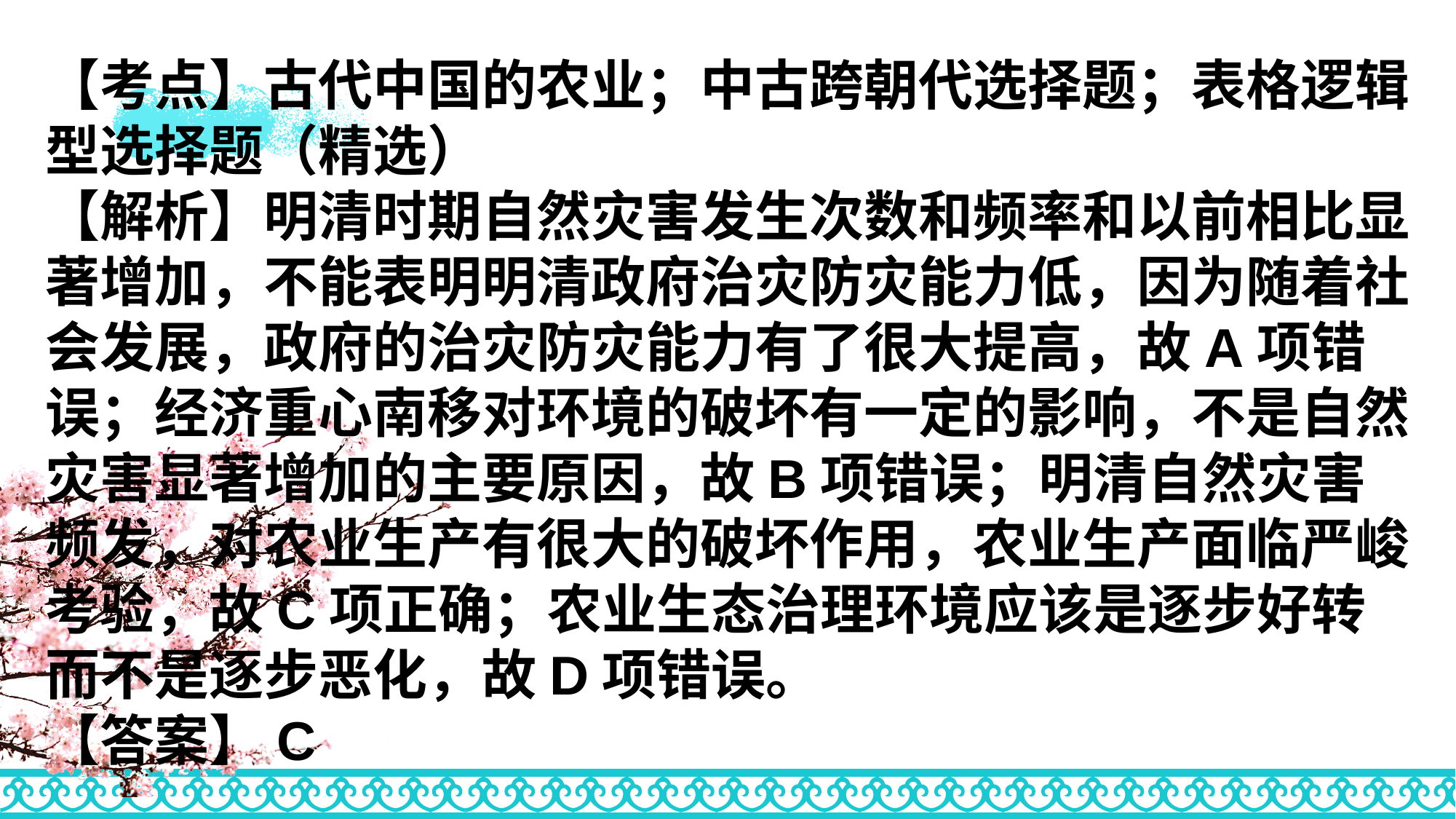

【考点】古代中国的农业；中古跨朝代选择题；表格逻辑型选择题（精选）
【解析】明清时期自然灾害发生次数和频率和以前相比显著增加，不能表明明清政府治灾防灾能力低，因为随着社会发展，政府的治灾防灾能力有了很大提高，故A项错误；经济重心南移对环境的破坏有一定的影响，不是自然灾害显著增加的主要原因，故B项错误；明清自然灾害频发，对农业生产有很大的破坏作用，农业生产面临严峻考验，故C项正确；农业生态治理环境应该是逐步好转而不是逐步恶化，故D项错误。
【答案】C